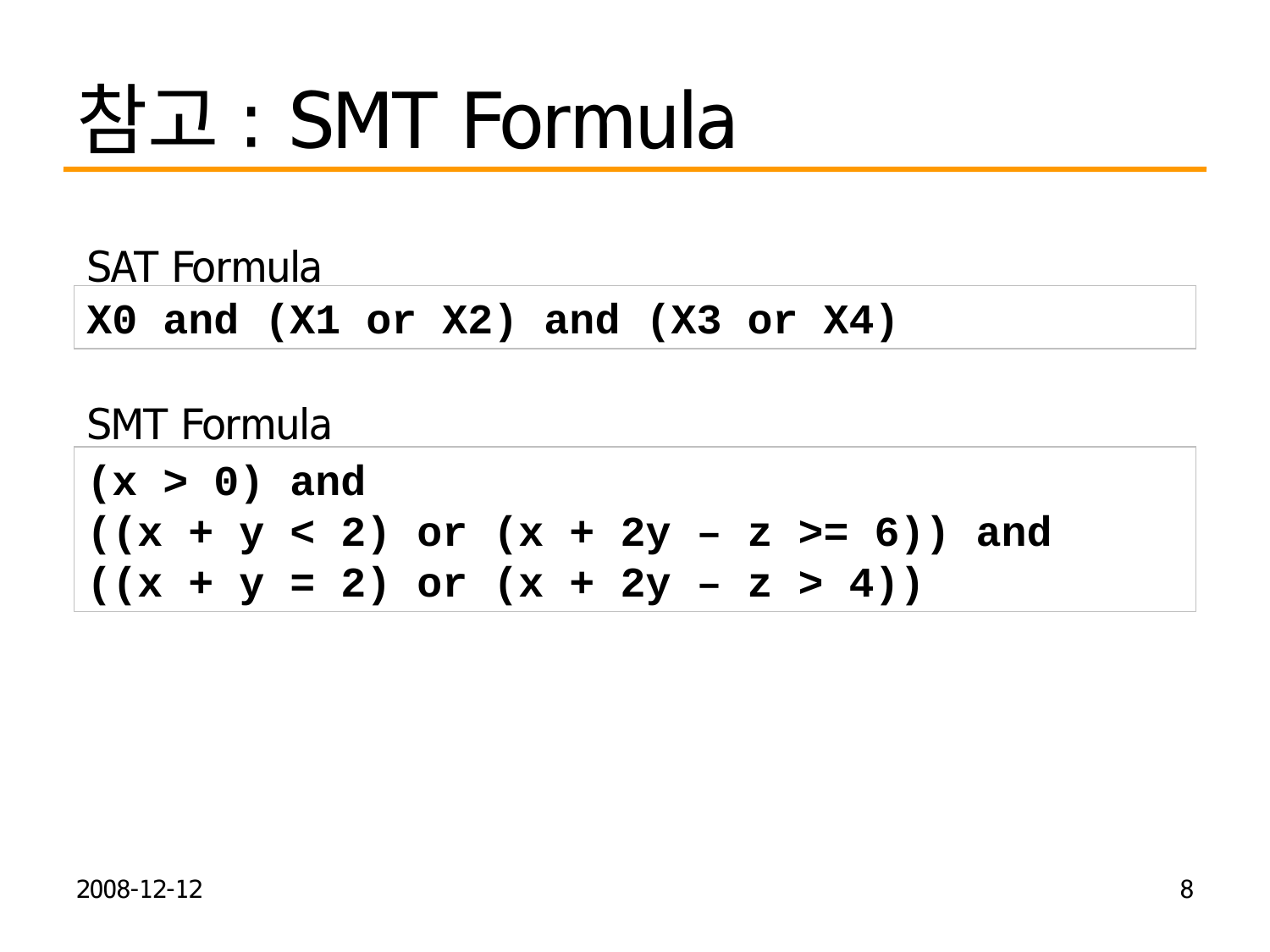

# 참고: SMT Formula
SAT Formula
X0 and (X1 or X2) and (X3 or X4)
SMT Formula
(x > 0) and
((x + y < 2) or (x + 2y – z >= 6)) and
((x + y = 2) or (x + 2y – z > 4))
2008-12-12
8